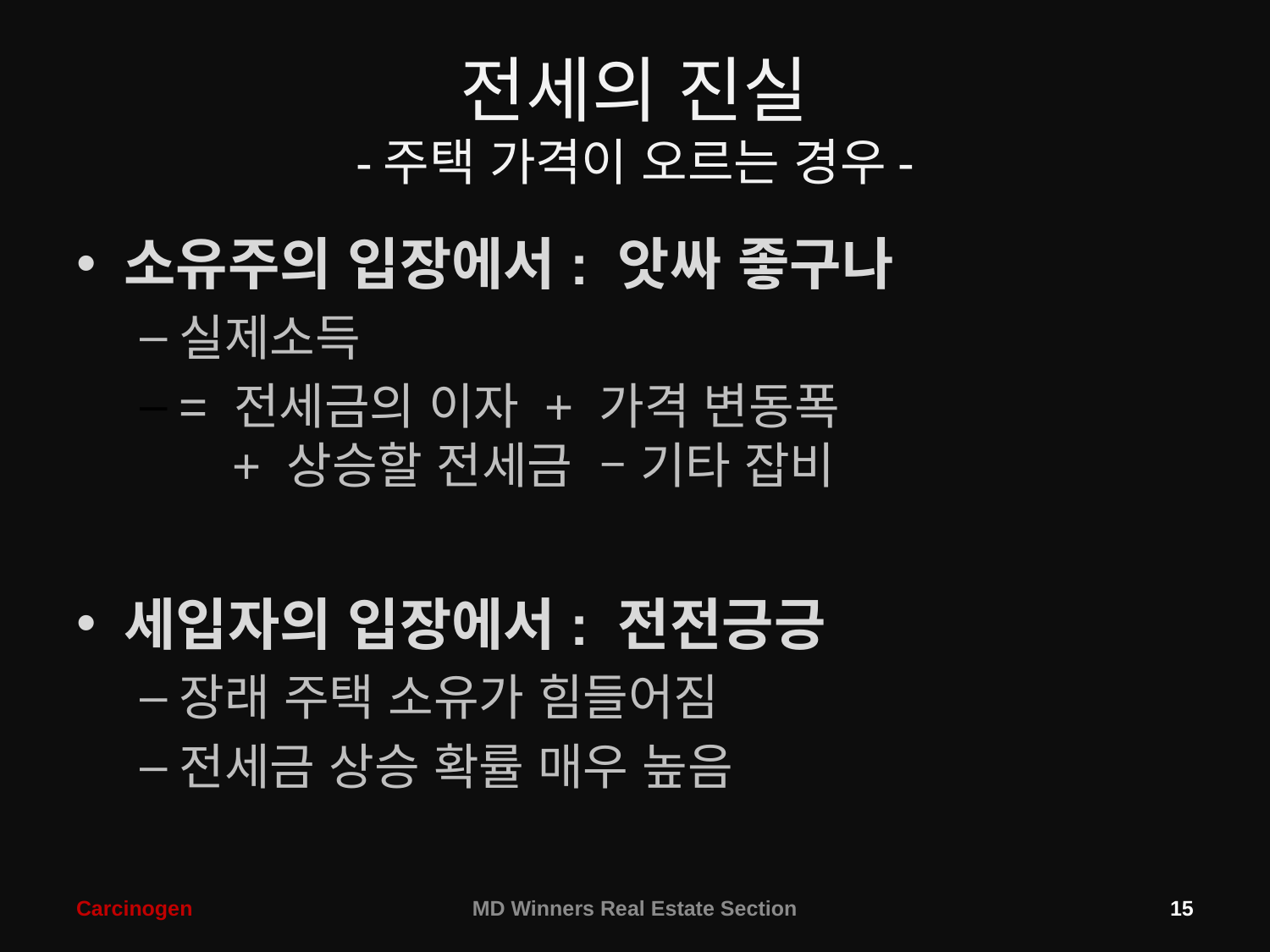

# 전세의 진실 -주택 가격이 오르는 경우-
소유주의 입장에서: 앗싸 좋구나
실제소득
= 전세금의 이자 + 가격 변동폭
   + 상승할 전세금  – 기타 잡비

세입자의 입장에서: 전전긍긍
장래 주택 소유가 힘들어짐
전세금 상승 확률 매우 높음

Carcinogen
MD Winners Real Estate Section
15